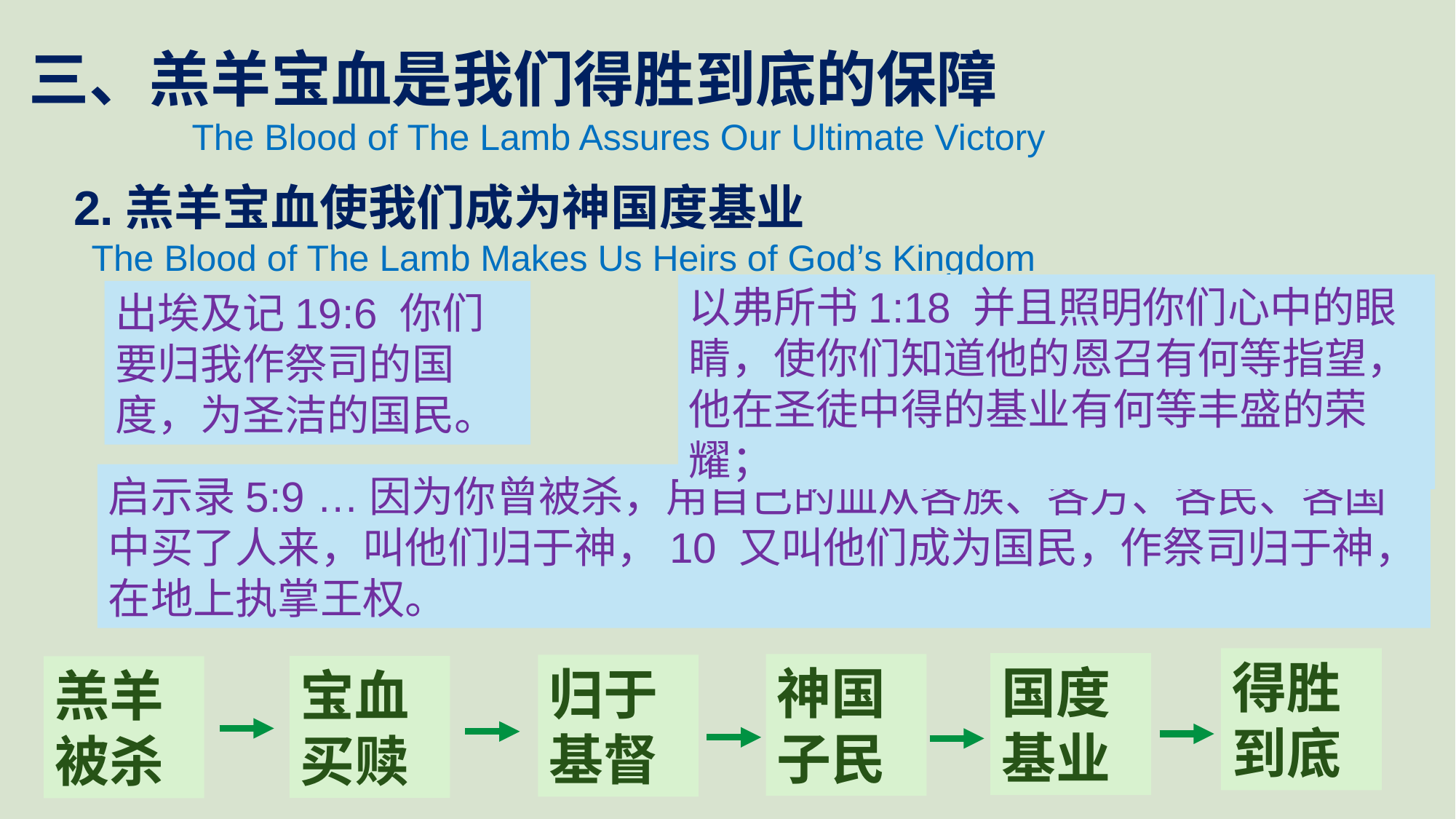

三、羔羊宝血是我们得胜到底的保障
                The Blood of The Lamb Assures Our Ultimate Victory
2.羔羊宝血使我们成为神国度基业
  The Blood of The Lamb Makes Us Heirs of God’s Kingdom
以弗所书1:18 并且照明你们心中的眼睛，使你们知道他的恩召有何等指望，他在圣徒中得的基业有何等丰盛的荣耀；
出埃及记19:6 你们要归我作祭司的国度，为圣洁的国民。
启示录5:9 …因为你曾被杀，用自己的血从各族、各方、各民、各国中买了人来，叫他们归于神，10 又叫他们成为国民，作祭司归于神，在地上执掌王权。
得胜到底
国度基业
神国子民
归于基督
宝血买赎
羔羊被杀